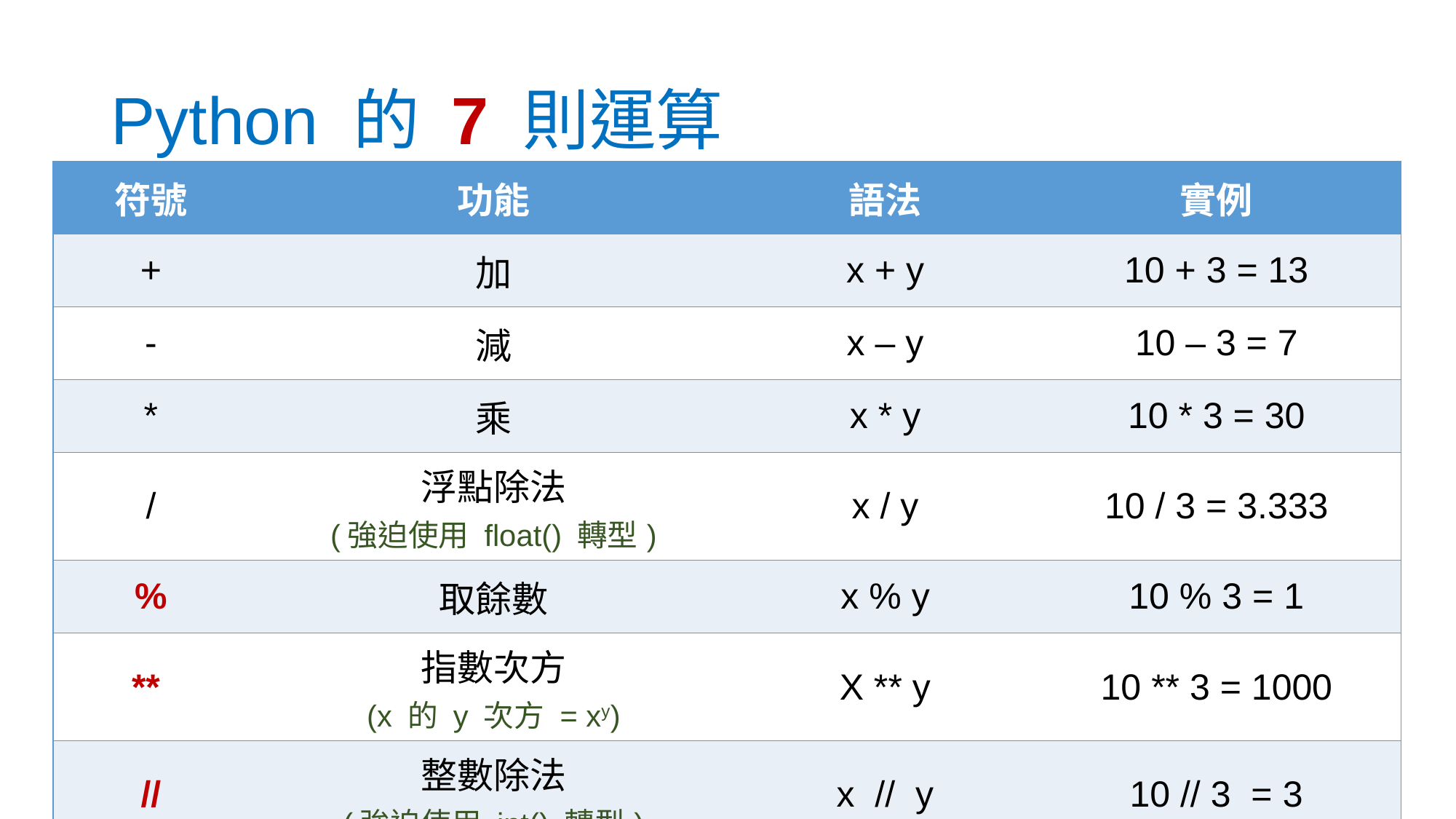

# Python 的 7 則運算
| 符號 | 功能 | 語法 | 實例 |
| --- | --- | --- | --- |
| + | 加 | x + y | 10 + 3 = 13 |
| - | 減 | x – y | 10 – 3 = 7 |
| \* | 乘 | x \* y | 10 \* 3 = 30 |
| / | 浮點除法 (強迫使用 float() 轉型) | x / y | 10 / 3 = 3.333 |
| % | 取餘數 | x % y | 10 % 3 = 1 |
| \*\* | 指數次方 (x 的 y 次方 = xy) | X \*\* y | 10 \*\* 3 = 1000 |
| // | 整數除法 (強迫使用 int() 轉型) | x // y | 10 // 3 = 3 |